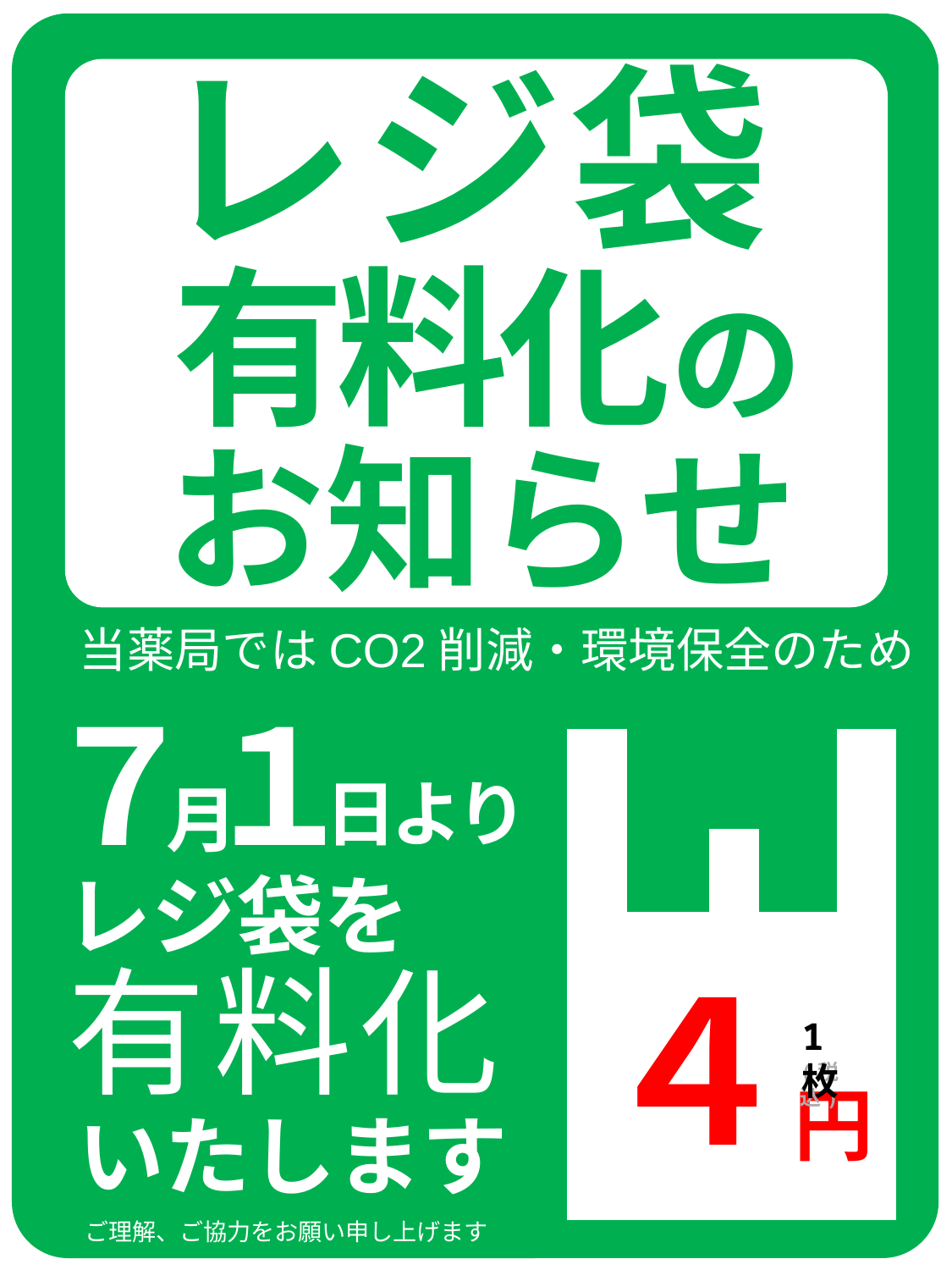

レジ袋

有料化の
お知らせ
当薬局ではCO2削減・環境保全のため
７１

日より
月

レジ袋を

有料化
４
1枚
(税込)
円
いたします
ご理解、ご協力をお願い申し上げます